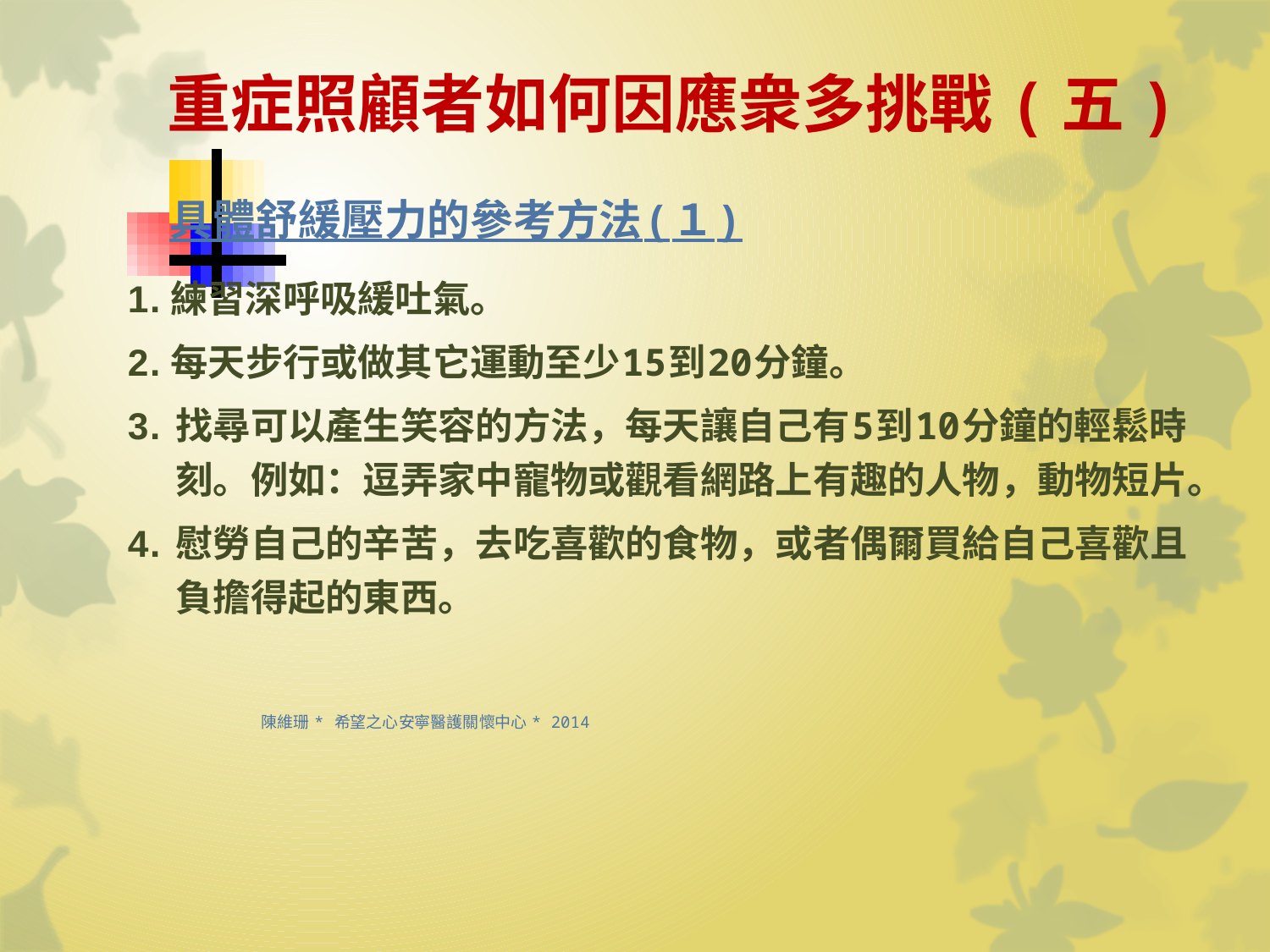

# 重症照顧者如何因應衆多挑戰(五)
具體舒緩壓力的參考方法(１)

練習深呼吸緩吐氣。
每天步行或做其它運動至少15到20分鐘。
找尋可以產生笑容的方法，每天讓自己有5到10分鐘的輕鬆時刻。例如：逗弄家中寵物或觀看網路上有趣的人物，動物短片。
慰勞自己的辛苦，去吃喜歡的食物，或者偶爾買給自己喜歡且負擔得起的東西。

                           　陳維珊 * 希望之心安寧醫護關懷中心 * 2014